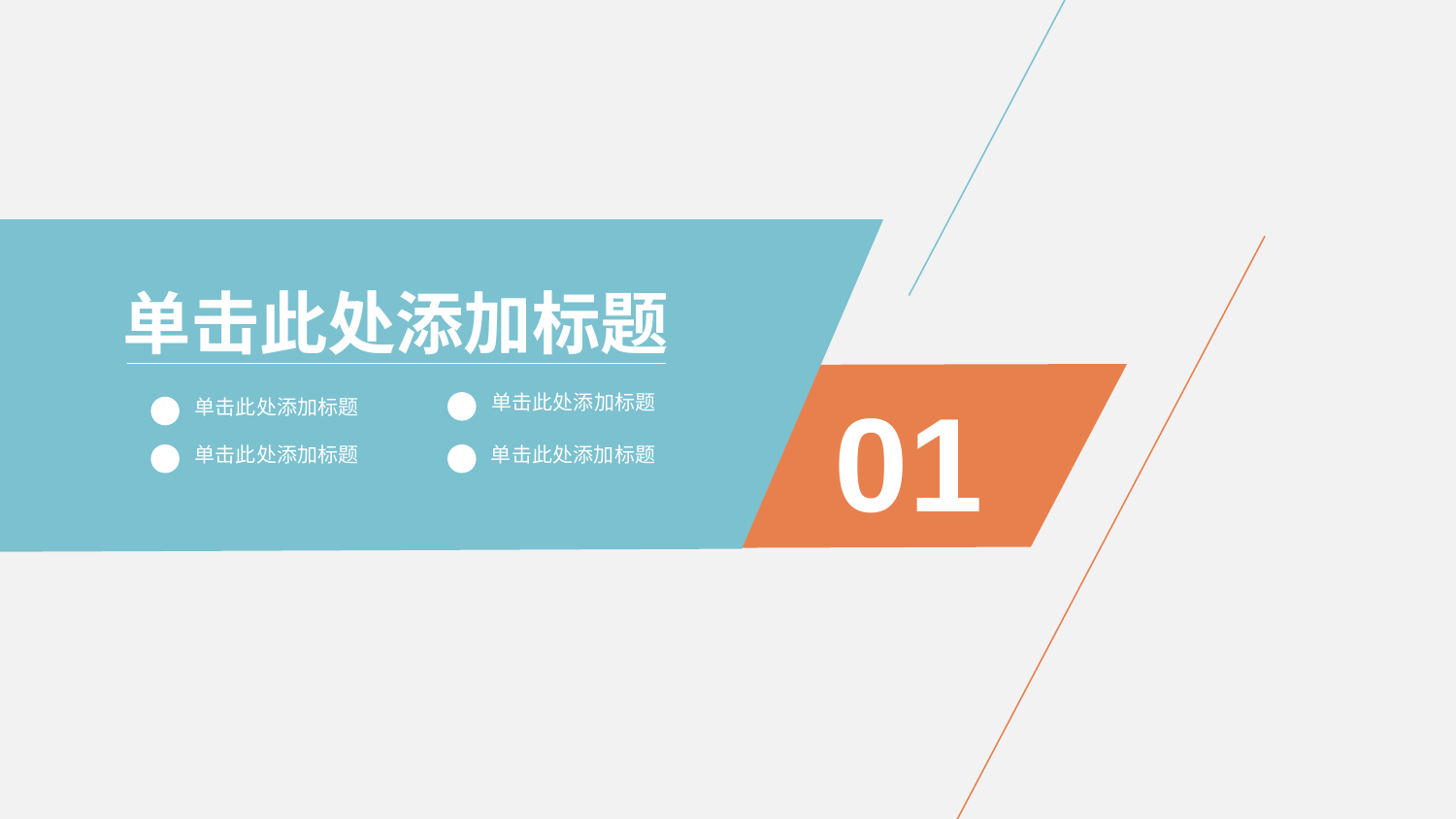

单击此处添加标题

01
单击此处添加标题

单击此处添加标题

单击此处添加标题

单击此处添加标题